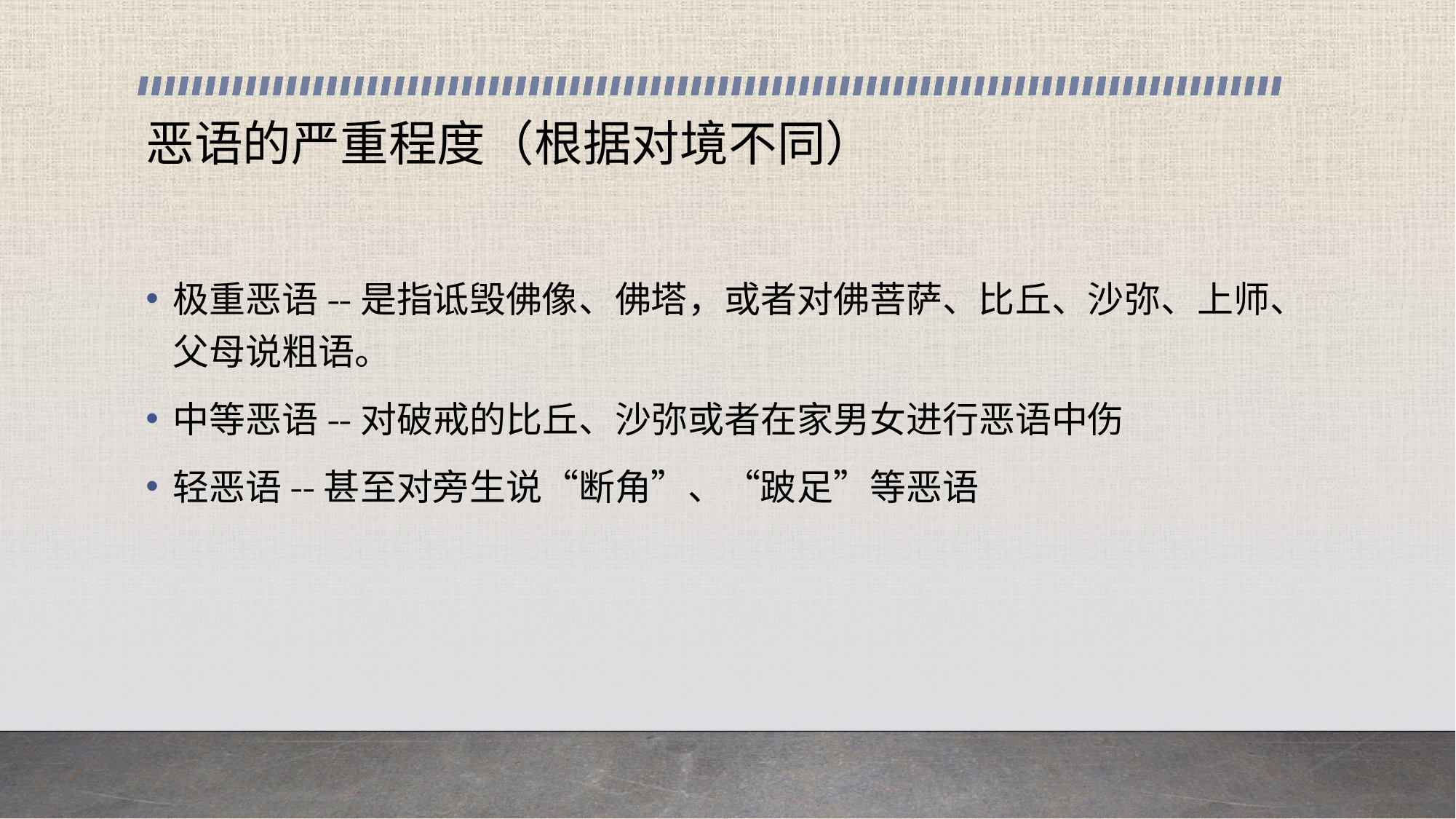

# 恶语的严重程度（根据对境不同）
极重恶语--是指诋毁佛像、佛塔，或者对佛菩萨、比丘、沙弥、上师、父母说粗语。
中等恶语--对破戒的比丘、沙弥或者在家男女进行恶语中伤
轻恶语--甚至对旁生说“断角”、“跛足”等恶语